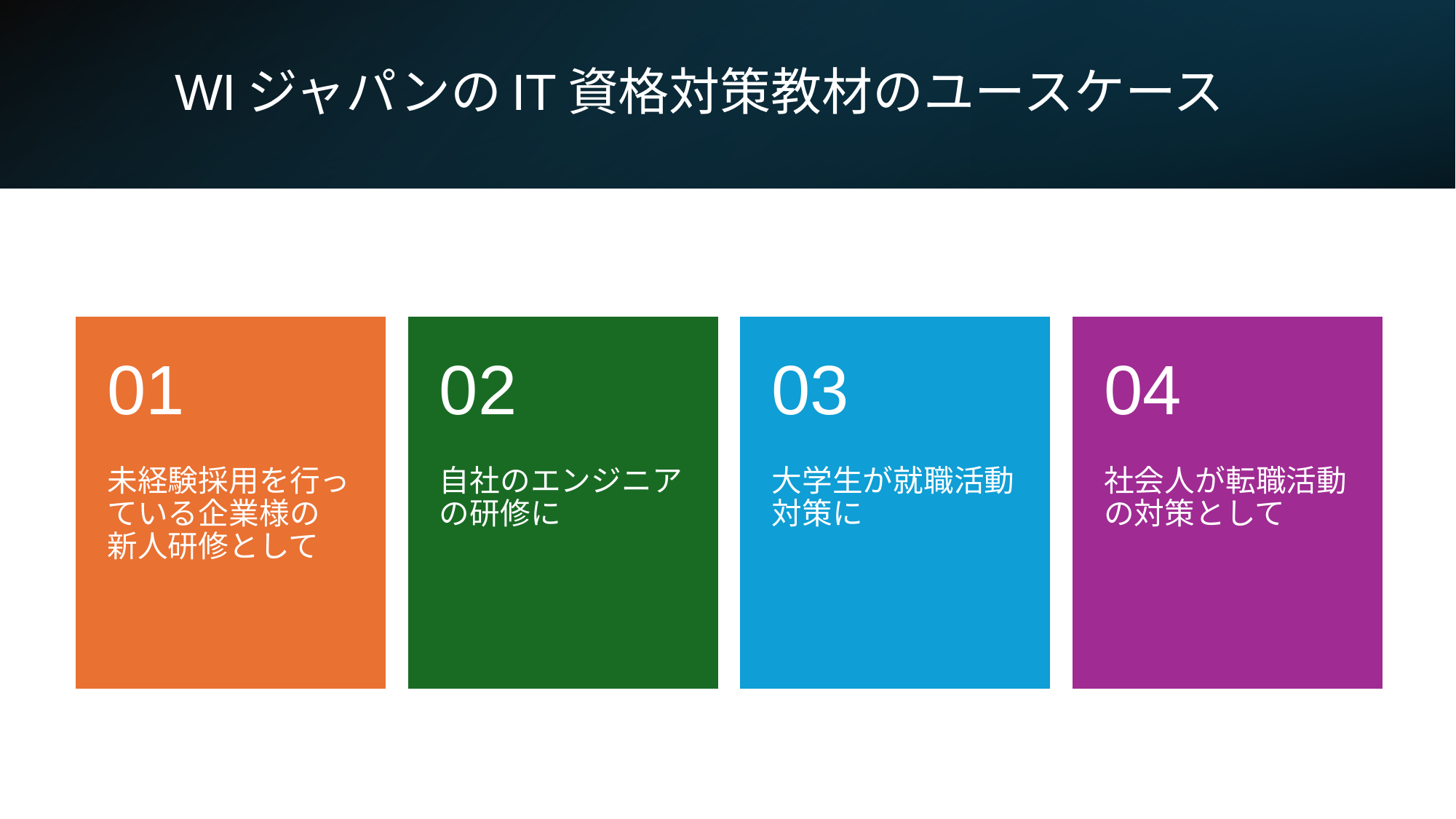

# WIジャパンのIT資格対策教材のユースケース
未経験採用を行っている企業様の
新人研修として
01
自社のエンジニアの研修に
02
大学生が就職活動対策に
03
社会人が転職活動の対策として
04